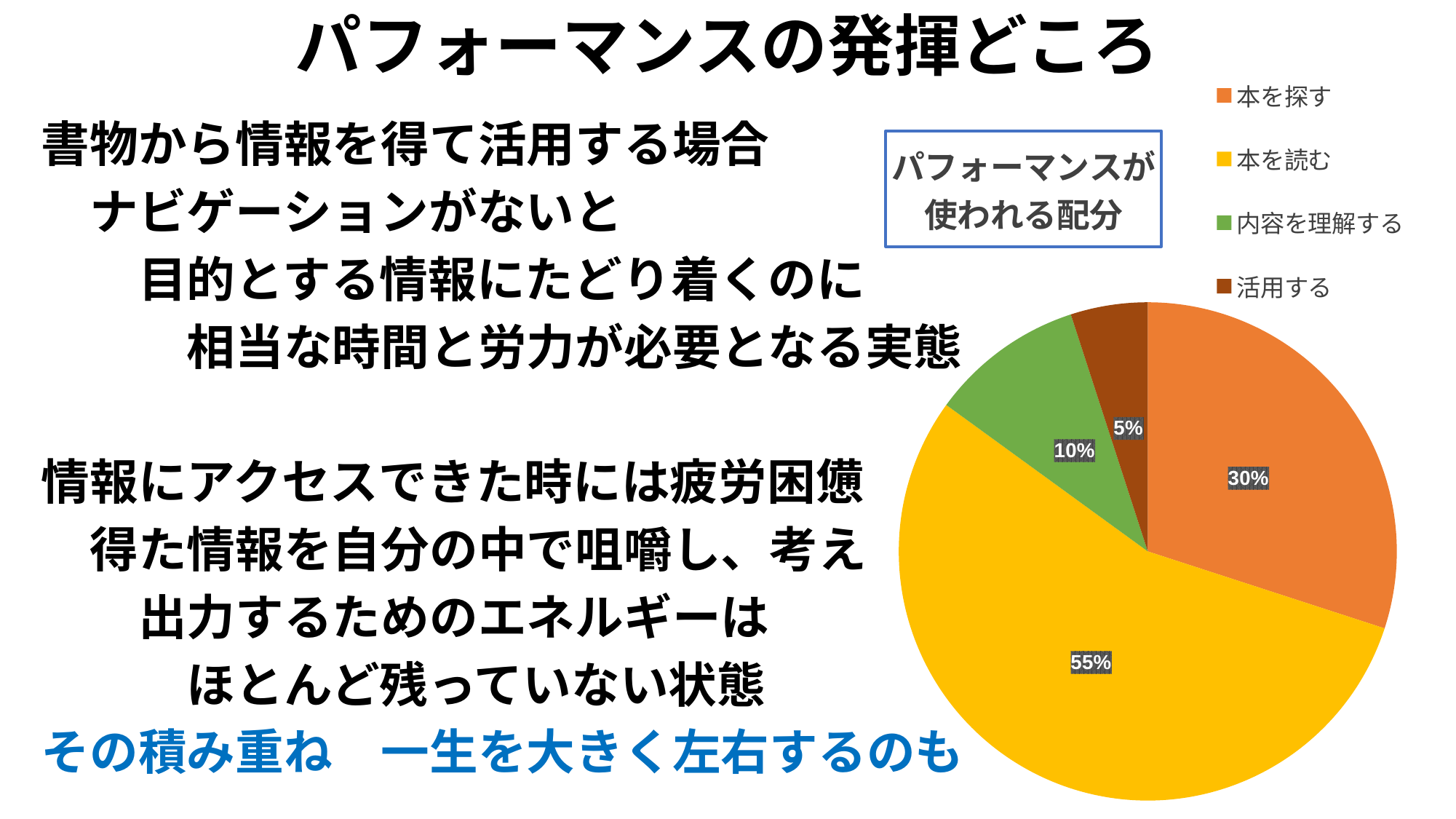

# パフォーマンスの発揮どころ

### Chart: パフォーマンスが
使われる配分

| Category | パフォーマンス |
|---|---|
| 本を探す | 30.0 |
| 本を読む | 55.0 |
| 内容を理解する | 10.0 |
| 活用する | 5.0 |
書物から情報を得て活用する場合
　ナビゲーションがないと
　　目的とする情報にたどり着くのに
　　　相当な時間と労力が必要となる実態

情報にアクセスできた時には疲労困憊
　得た情報を自分の中で咀嚼し、考え
　　出力するためのエネルギーは
　　　ほとんど残っていない状態
その積み重ね　一生を大きく左右するのも